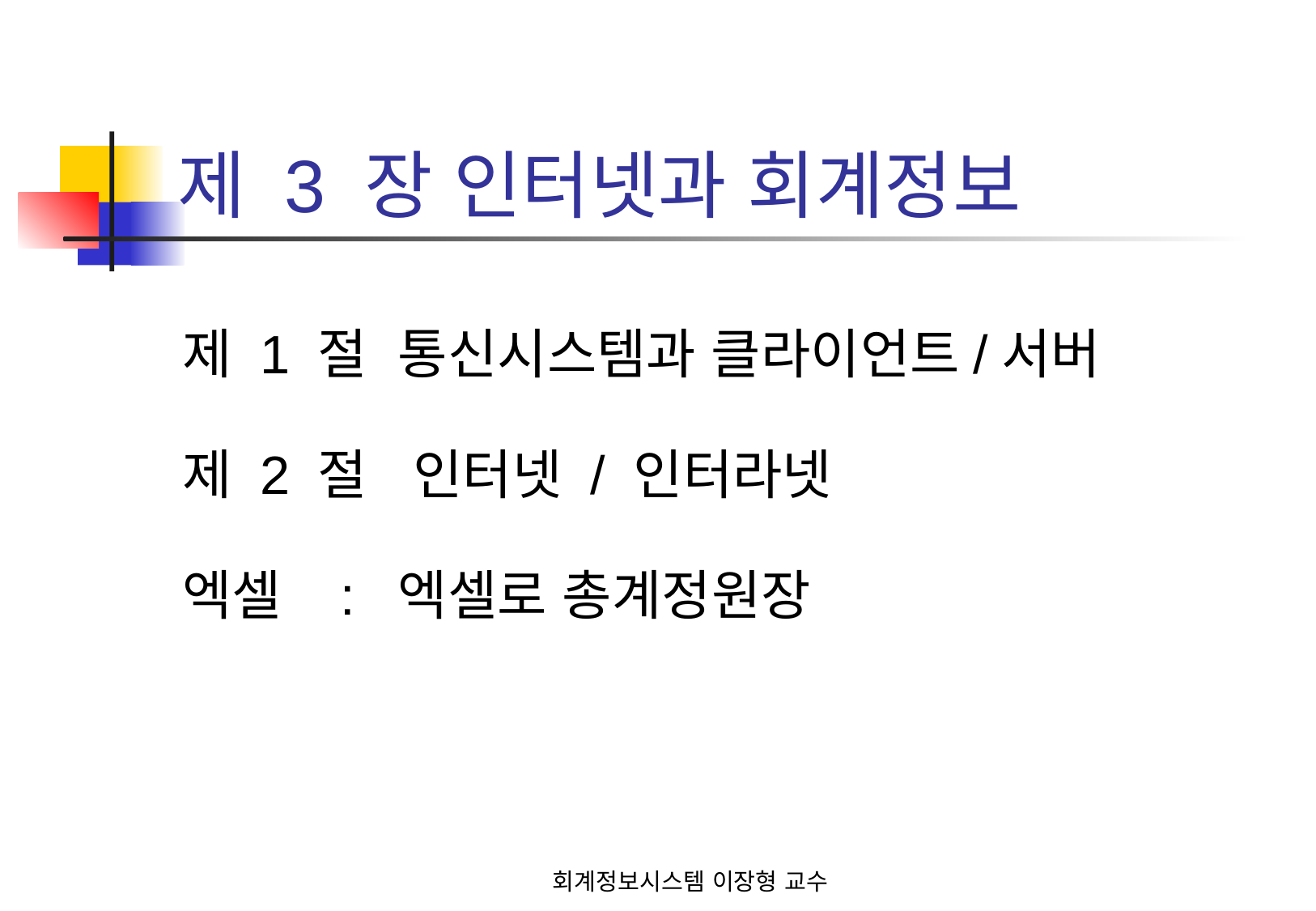

# 제 3 장 인터넷과 회계정보
제 1 절  통신시스템과 클라이언트/서버
제 2 절   인터넷 / 인터라넷
엑셀   :  엑셀로 총계정원장

회계정보시스템 이장형 교수